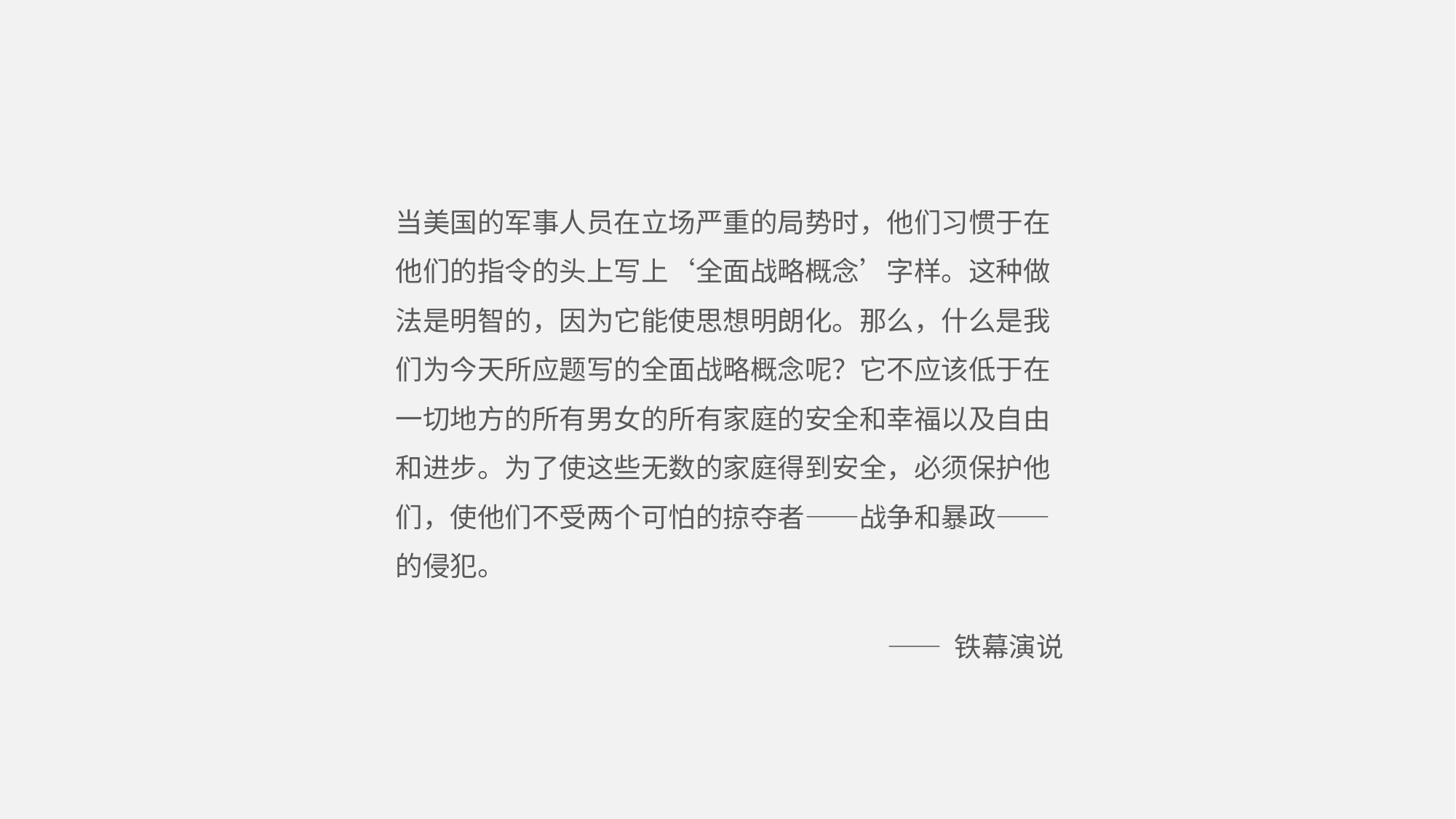

当美国的军事人员在立场严重的局势时，他们习惯于在他们的指令的头上写上‘全面战略概念’字样。这种做法是明智的，因为它能使思想明朗化。那么，什么是我们为今天所应题写的全面战略概念呢？它不应该低于在一切地方的所有男女的所有家庭的安全和幸福以及自由和进步。为了使这些无数的家庭得到安全，必须保护他们，使他们不受两个可怕的掠夺者——战争和暴政——的侵犯。
—— 铁幕演说